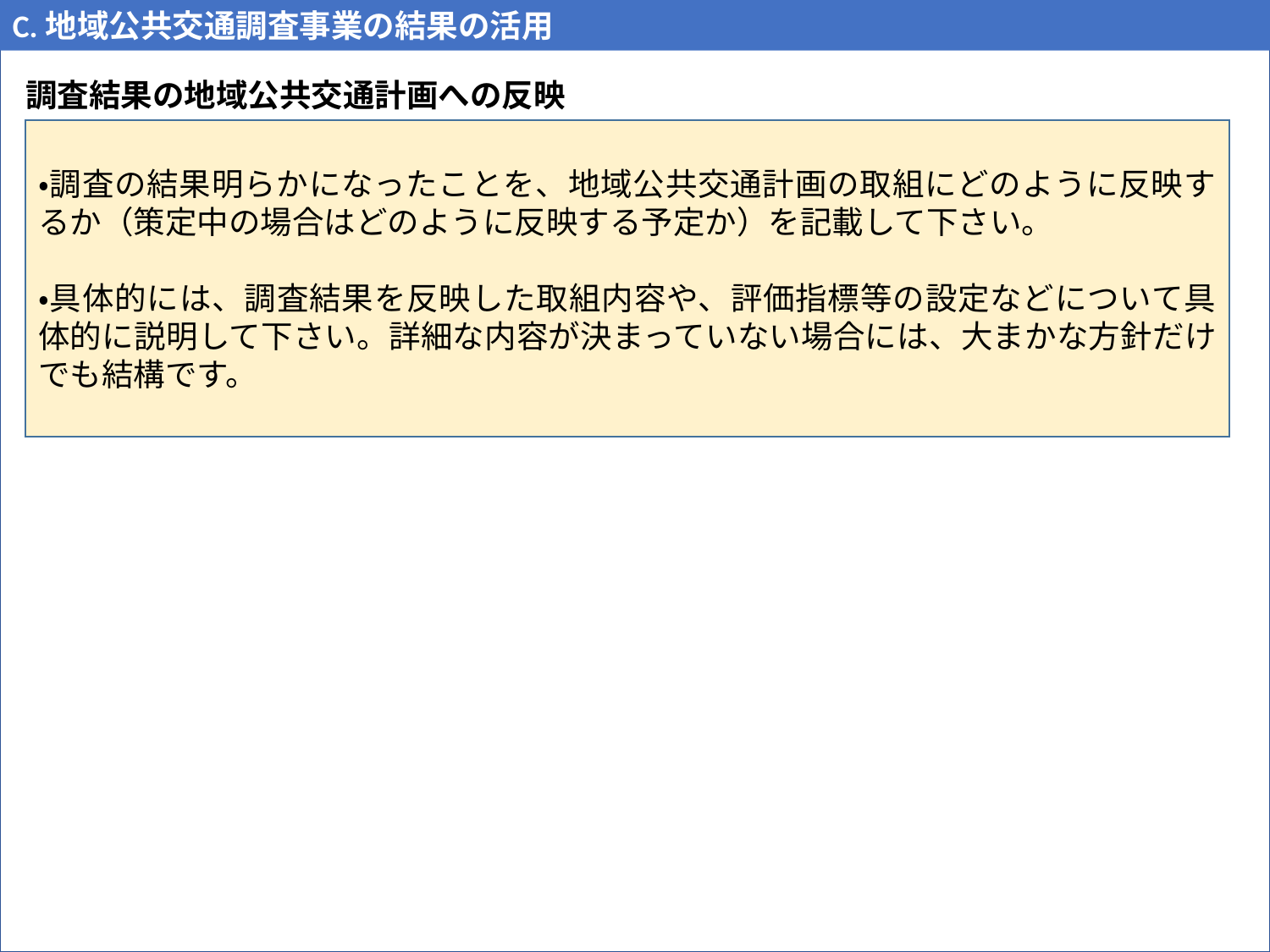

C.地域公共交通調査事業の結果の活用
19
調査結果の地域公共交通計画への反映
・調査の結果明らかになったことを、地域公共交通計画の取組にどのように反映するか（策定中の場合はどのように反映する予定か）を記載して下さい。

・具体的には、調査結果を反映した取組内容や、評価指標等の設定などについて具体的に説明して下さい。詳細な内容が決まっていない場合には、大まかな方針だけでも結構です。